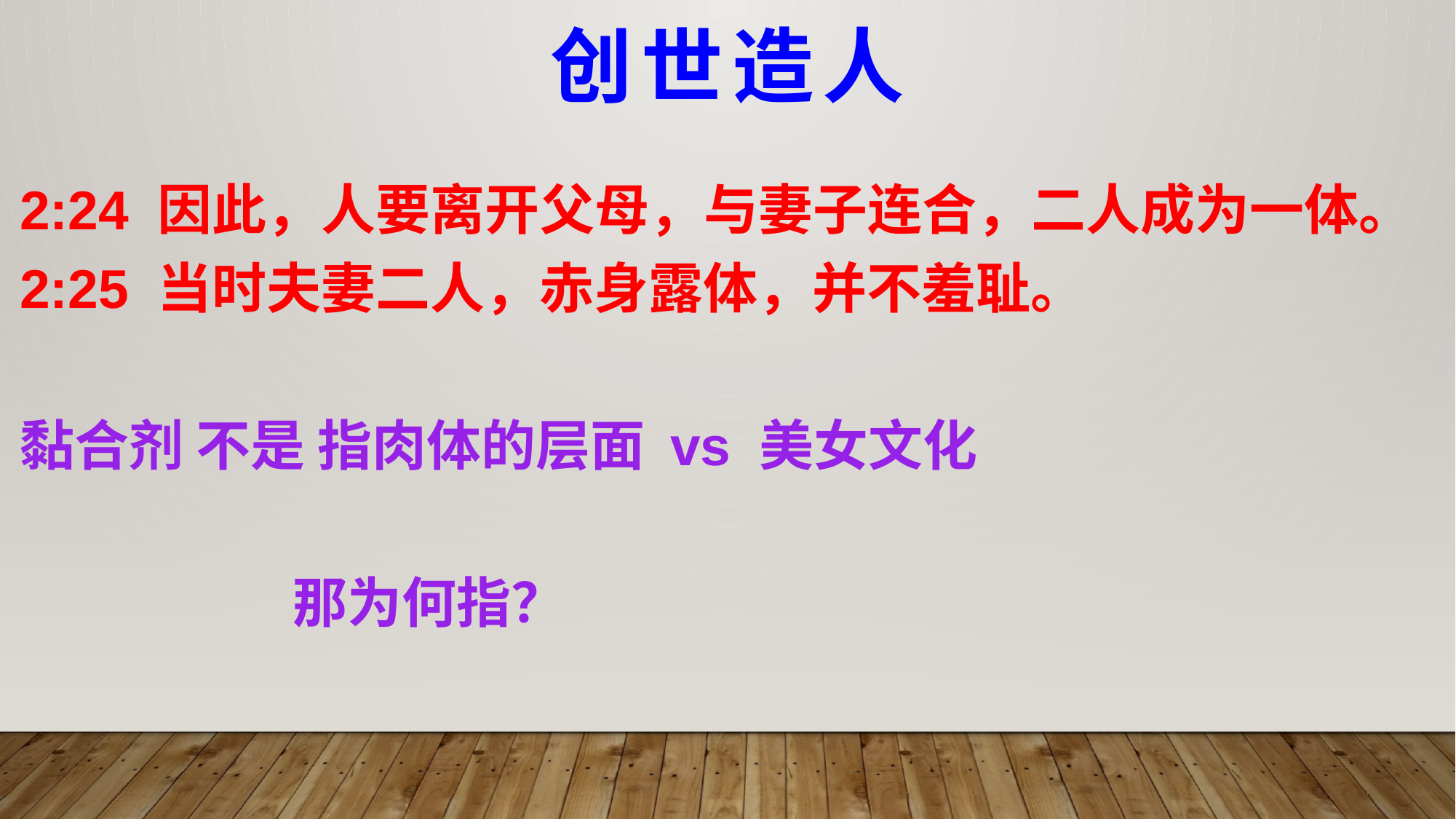

创世造人
2:24 因此，人要离开父母，与妻子连合，二人成为一体。2:25 当时夫妻二人，赤身露体，并不羞耻。

黏合剂 不是 指肉体的层面 vs 美女文化

                     那为何指？